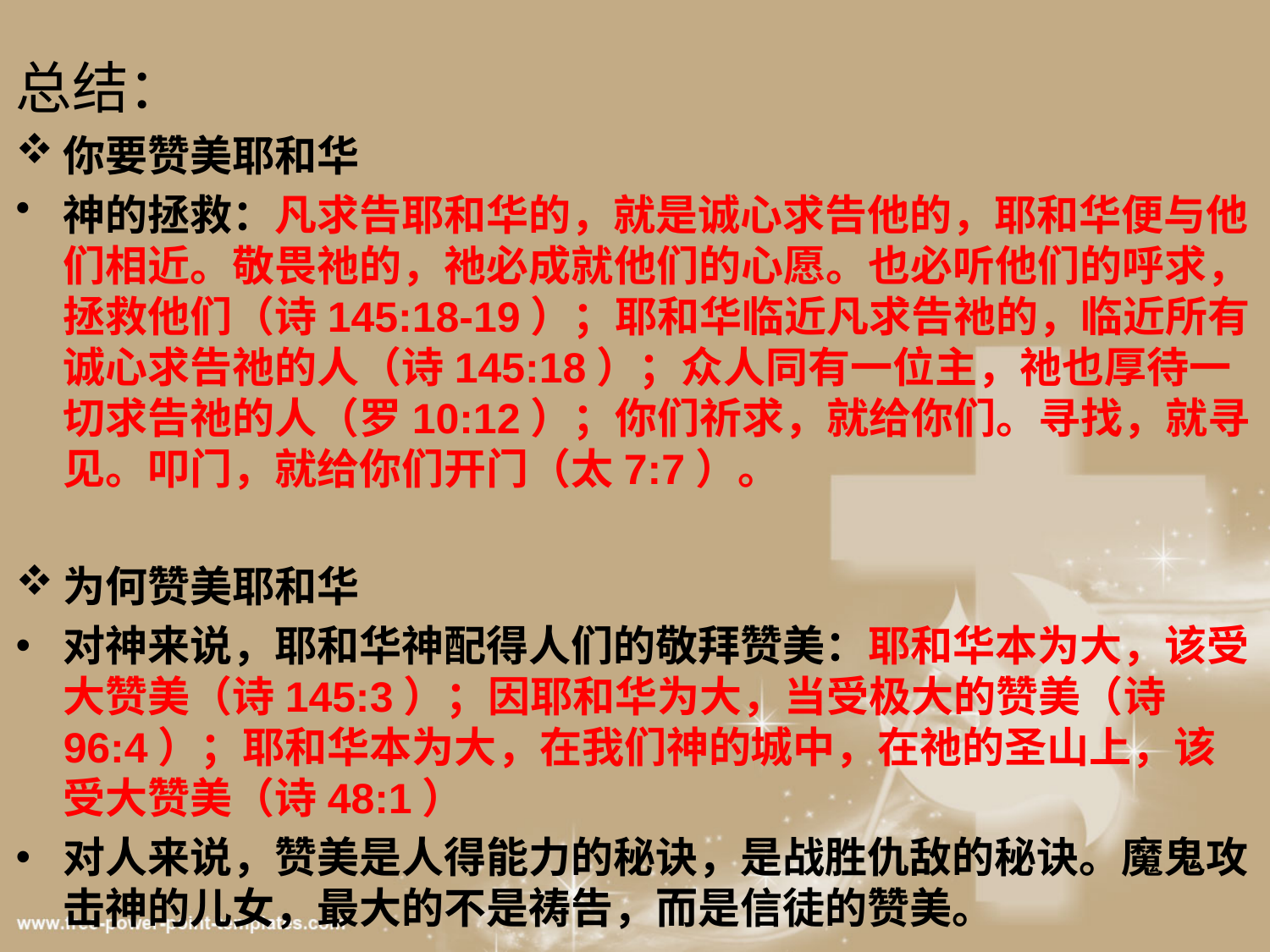

总结：
你要赞美耶和华
神的拯救：凡求告耶和华的，就是诚心求告他的，耶和华便与他们相近。敬畏祂的，祂必成就他们的心愿。也必听他们的呼求，拯救他们（诗145:18-19）；耶和华临近凡求告祂的，临近所有诚心求告祂的人（诗145:18）；众人同有一位主，祂也厚待一切求告祂的人（罗10:12）；你们祈求，就给你们。寻找，就寻见。叩门，就给你们开门（太7:7）。

为何赞美耶和华
对神来说，耶和华神配得人们的敬拜赞美：耶和华本为大，该受大赞美（诗145:3）；因耶和华为大，当受极大的赞美（诗96:4）；耶和华本为大，在我们神的城中，在祂的圣山上，该受大赞美（诗48:1）
对人来说，赞美是人得能力的秘诀，是战胜仇敌的秘诀。魔鬼攻击神的儿女，最大的不是祷告，而是信徒的赞美。